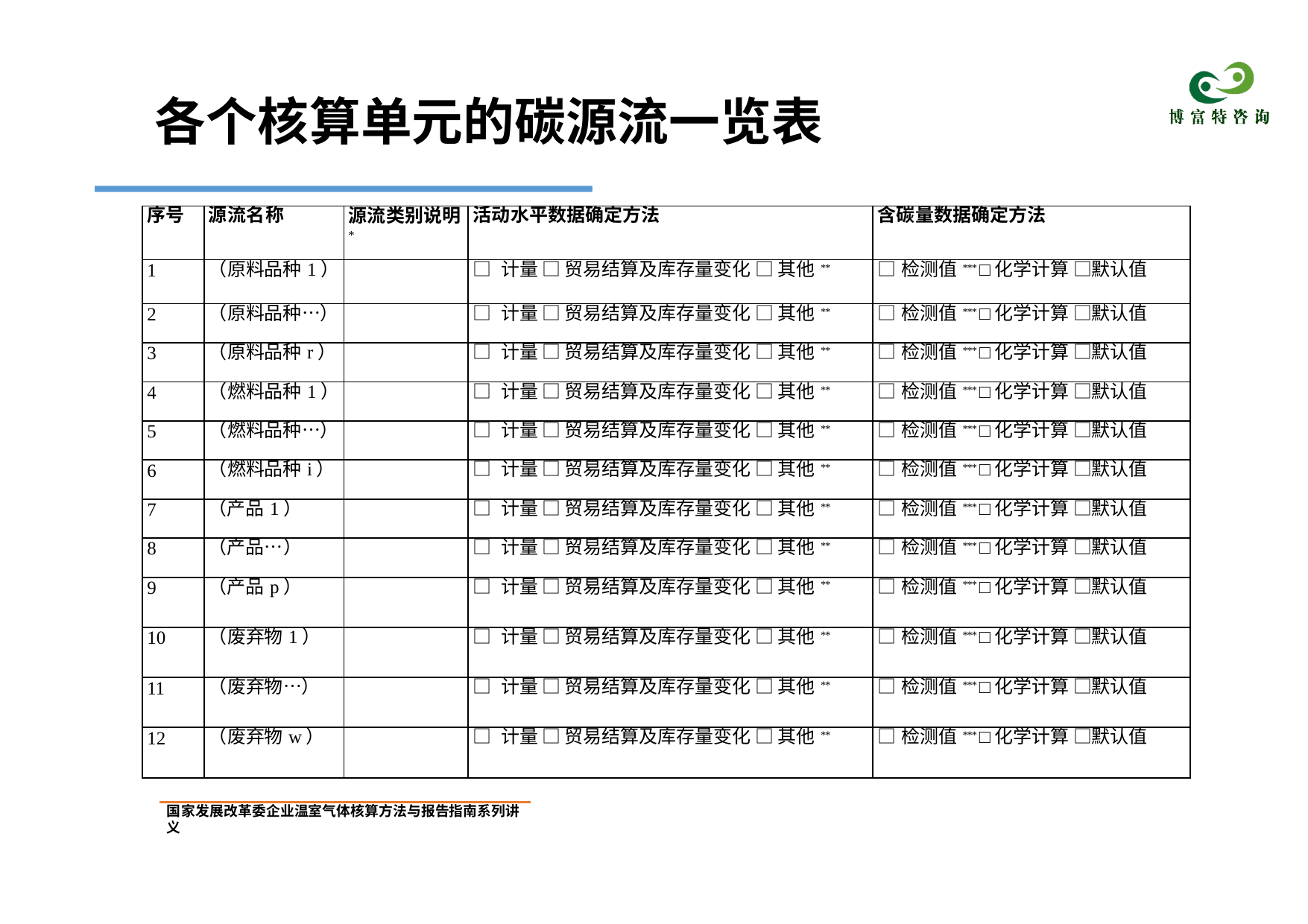

# 各个核算单元的碳源流一览表
| 序号 | 源流名称 | 源流类别说明 \* | 活动水平数据确定方法 | 含碳量数据确定方法 |
| --- | --- | --- | --- | --- |
| 1 | （原料品种1） |  | □ 计量 □ 贸易结算及库存量变化 □ 其他\*\* | □检测值\*\*\* □化学计算 □默认值 |
| 2 | （原料品种…） |  | □ 计量 □ 贸易结算及库存量变化 □ 其他\*\* | □检测值\*\*\* □化学计算 □默认值 |
| 3 | （原料品种r） |  | □ 计量 □ 贸易结算及库存量变化 □ 其他\*\* | □检测值\*\*\* □化学计算 □默认值 |
| 4 | （燃料品种1） |  | □ 计量 □ 贸易结算及库存量变化 □ 其他\*\* | □检测值\*\*\* □化学计算 □默认值 |
| 5 | （燃料品种…） |  | □ 计量 □ 贸易结算及库存量变化 □ 其他\*\* | □检测值\*\*\* □化学计算 □默认值 |
| 6 | （燃料品种i） |  | □ 计量 □ 贸易结算及库存量变化 □ 其他\*\* | □检测值\*\*\* □化学计算 □默认值 |
| 7 | （产品1） |  | □ 计量 □ 贸易结算及库存量变化 □ 其他\*\* | □检测值\*\*\* □化学计算 □默认值 |
| 8 | （产品…） |  | □ 计量 □ 贸易结算及库存量变化 □ 其他\*\* | □检测值\*\*\* □化学计算 □默认值 |
| 9 | （产品p） |  | □ 计量 □ 贸易结算及库存量变化 □ 其他\*\* | □检测值\*\*\* □化学计算 □默认值 |
| 10 | （废弃物1） |  | □ 计量 □ 贸易结算及库存量变化 □ 其他\*\* | □检测值\*\*\* □化学计算 □默认值 |
| 11 | （废弃物…） |  | □ 计量 □ 贸易结算及库存量变化 □ 其他\*\* | □检测值\*\*\* □化学计算 □默认值 |
| 12 | （废弃物w） |  | □ 计量 □ 贸易结算及库存量变化 □ 其他\*\* | □检测值\*\*\* □化学计算 □默认值 |
国家发展改革委企业温室气体核算方法与报告指南系列讲义